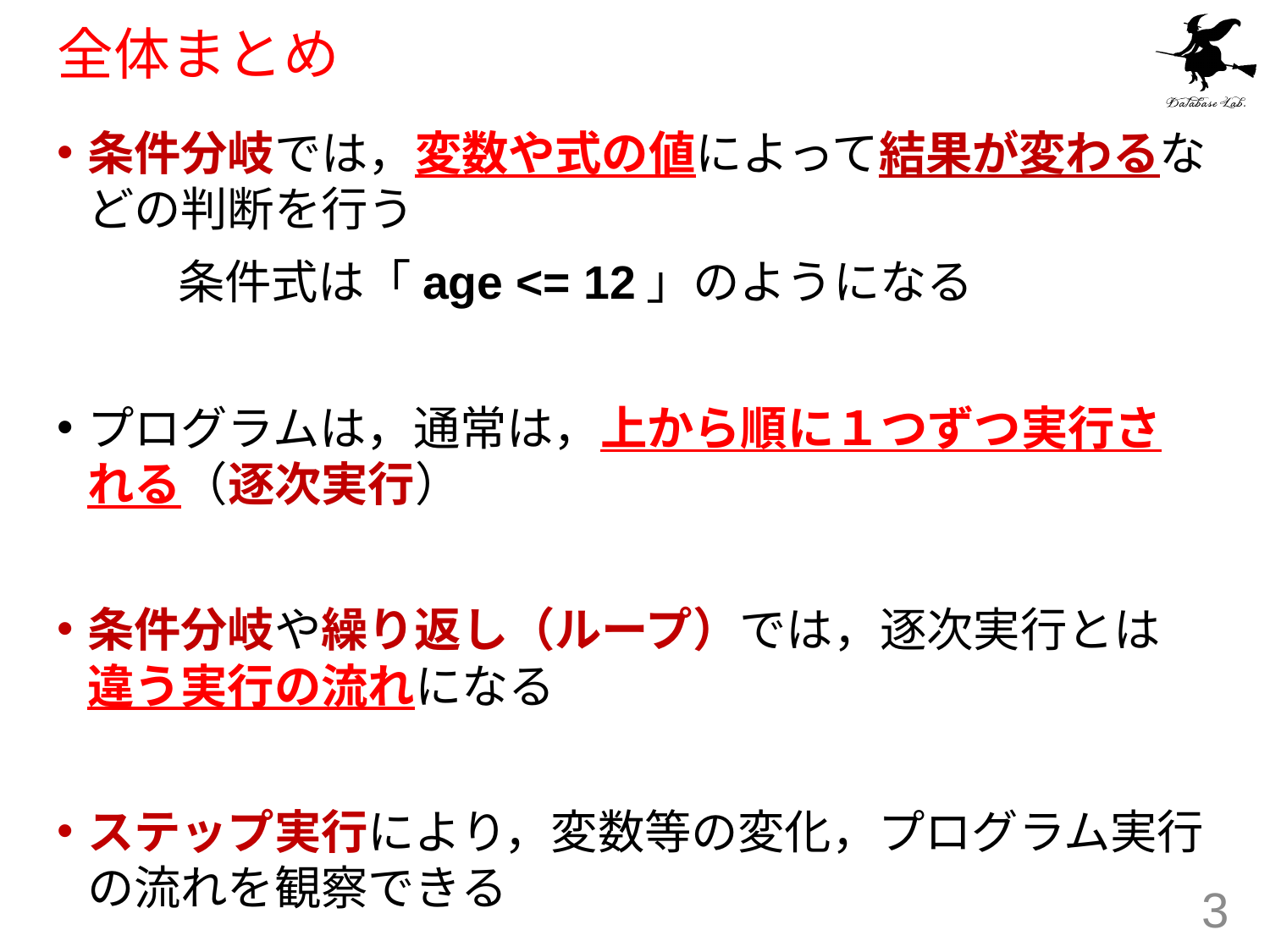

# 全体まとめ
条件分岐では，変数や式の値によって結果が変わるなどの判断を行う
	条件式は「age <= 12」のようになる

プログラムは，通常は，上から順に１つずつ実行される（逐次実行）

条件分岐や繰り返し（ループ）では，逐次実行とは違う実行の流れになる

ステップ実行により，変数等の変化，プログラム実行の流れを観察できる

3